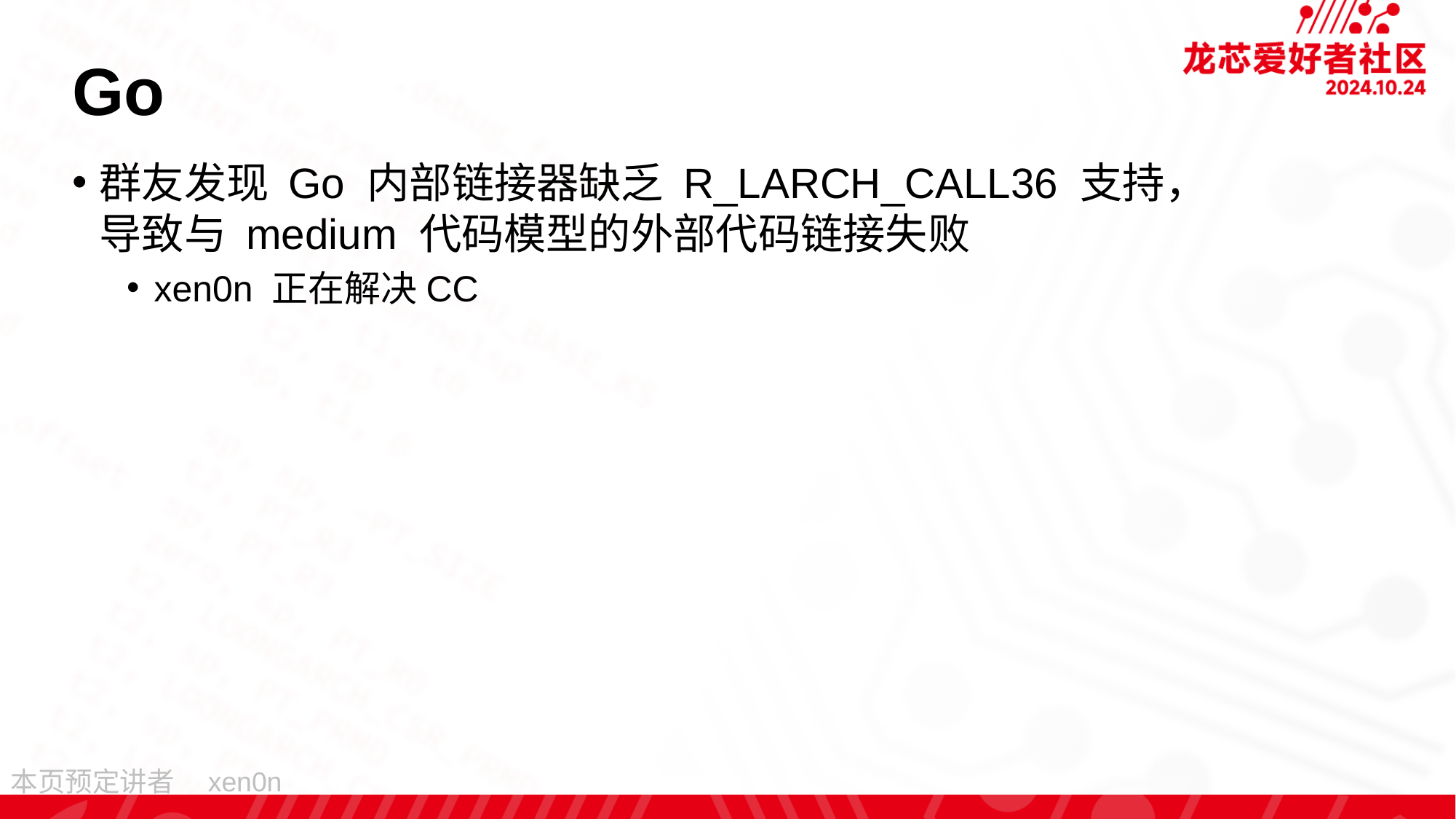

# Go
群友发现 Go 内部链接器缺乏 R_LARCH_CALL36 支持，导致与 medium 代码模型的外部代码链接失败
xen0n 正在解决CC
xen0n